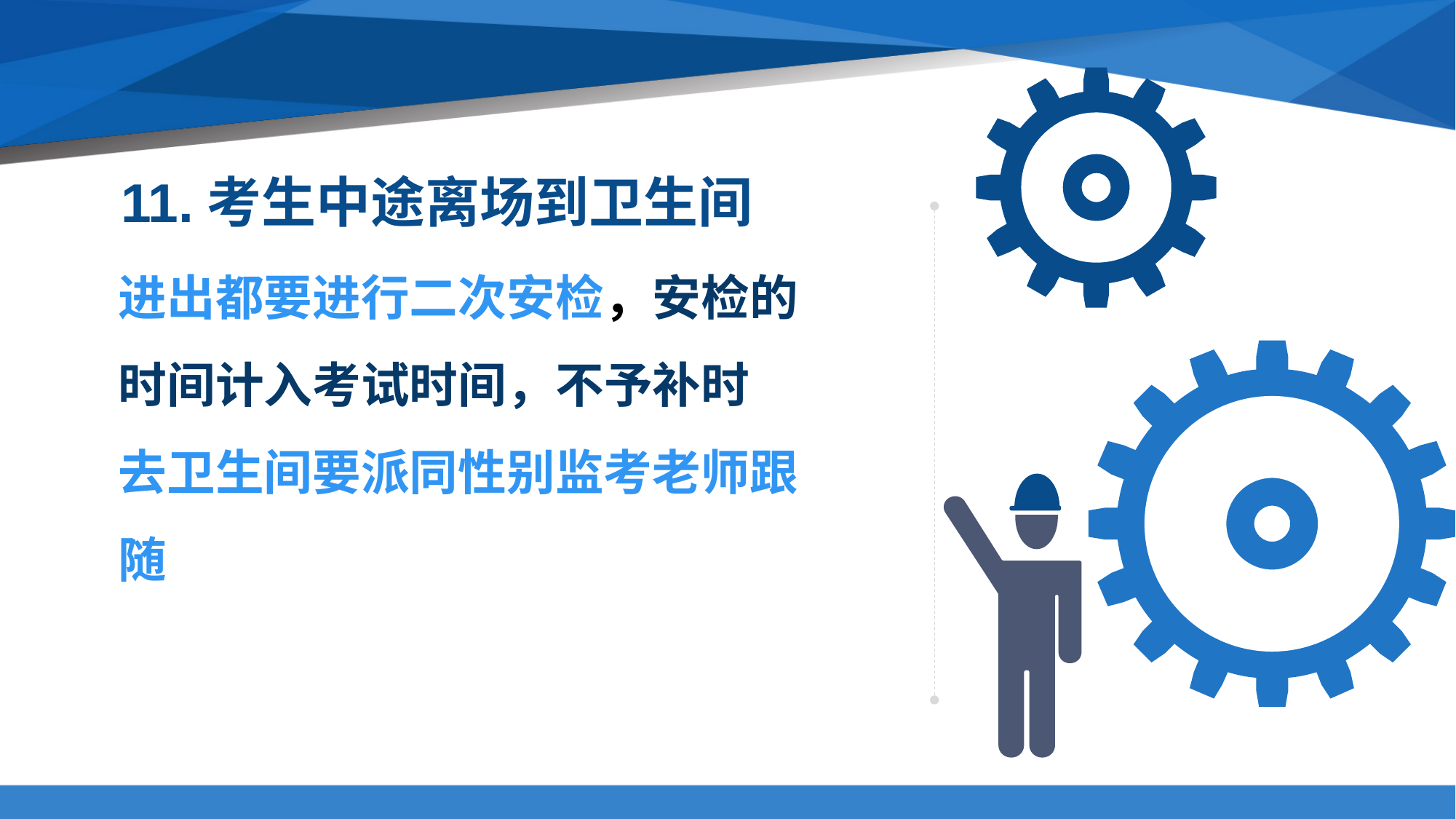

#

11.考生中途离场到卫生间
进出都要进行二次安检，安检的时间计入考试时间，不予补时
去卫生间要派同性别监考老师跟随